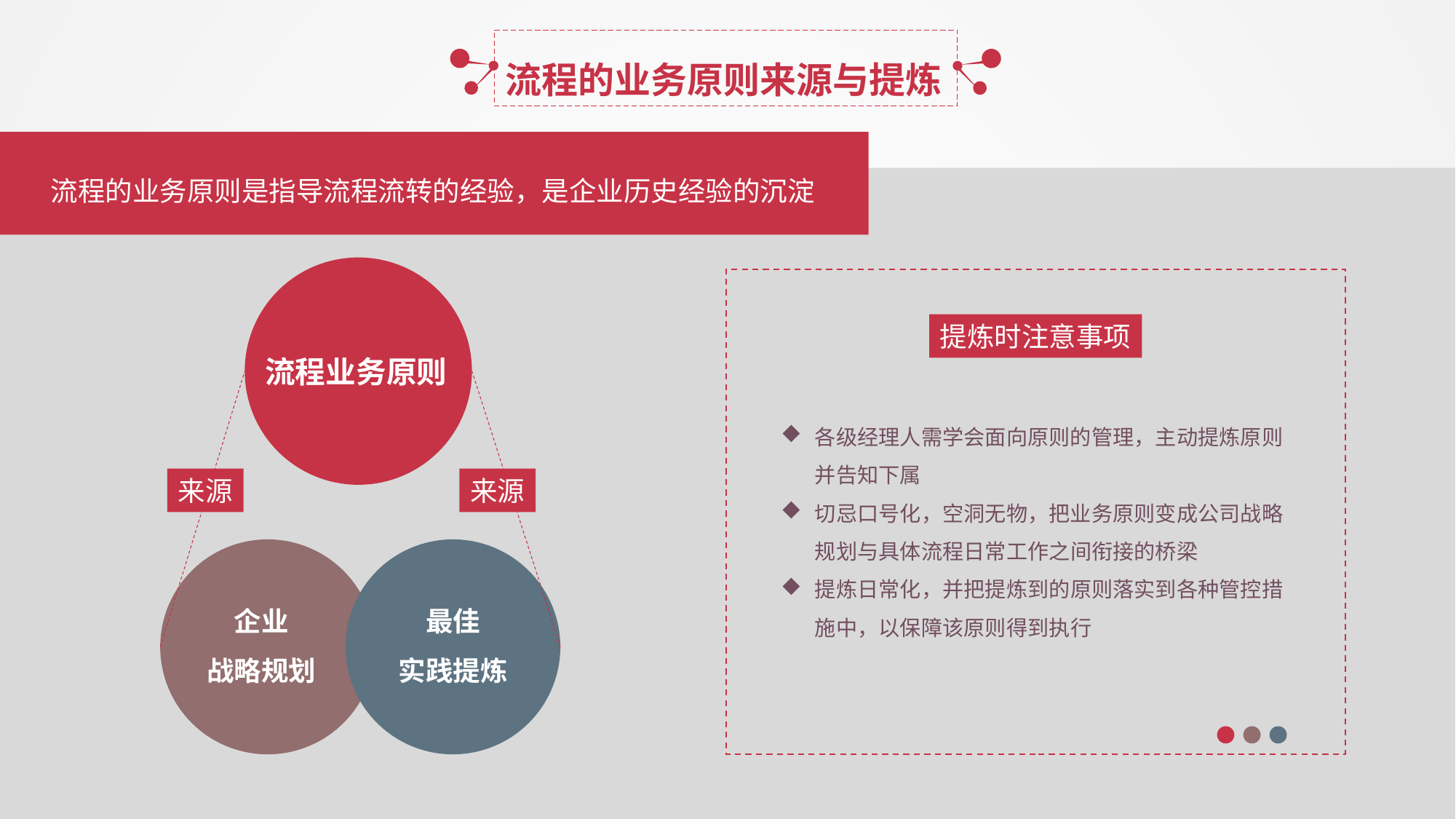

流程的业务原则来源与提炼

流程的业务原则是指导流程流转的经验，是企业历史经验的沉淀

提炼时注意事项
流程业务原则
各级经理人需学会面向原则的管理，主动提炼原则并告知下属
切忌口号化，空洞无物，把业务原则变成公司战略规划与具体流程日常工作之间衔接的桥梁
提炼日常化，并把提炼到的原则落实到各种管控措施中，以保障该原则得到执行
来源
来源

企业
战略规划
最佳
实践提炼